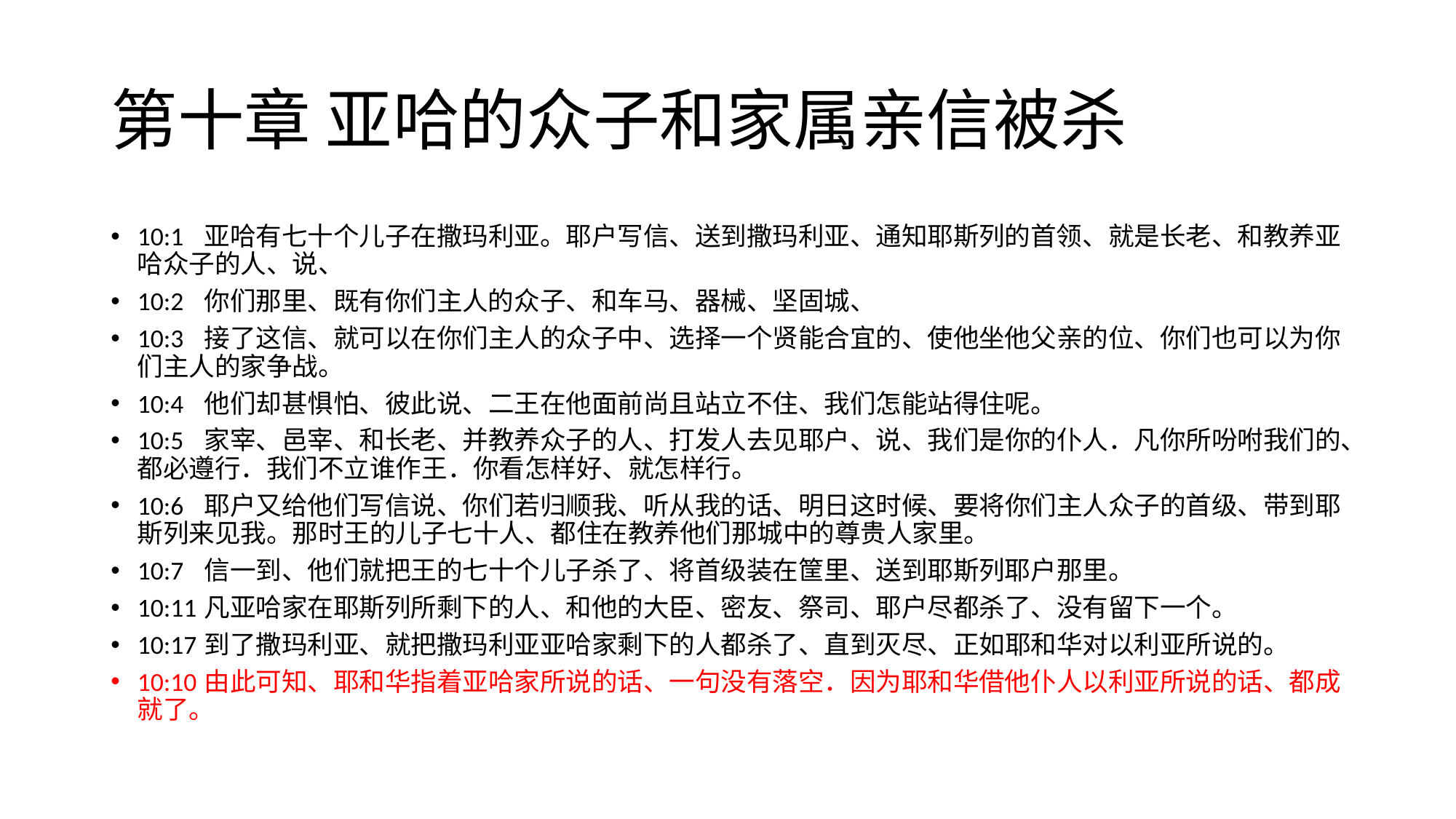

# 第十章 亚哈的众子和家属亲信被杀
10:1	亚哈有七十个儿子在撒玛利亚。耶户写信、送到撒玛利亚、通知耶斯列的首领、就是长老、和教养亚哈众子的人、说、
10:2	你们那里、既有你们主人的众子、和车马、器械、坚固城、
10:3	接了这信、就可以在你们主人的众子中、选择一个贤能合宜的、使他坐他父亲的位、你们也可以为你们主人的家争战。
10:4	他们却甚惧怕、彼此说、二王在他面前尚且站立不住、我们怎能站得住呢。
10:5	家宰、邑宰、和长老、并教养众子的人、打发人去见耶户、说、我们是你的仆人．凡你所吩咐我们的、都必遵行．我们不立谁作王．你看怎样好、就怎样行。
10:6	耶户又给他们写信说、你们若归顺我、听从我的话、明日这时候、要将你们主人众子的首级、带到耶斯列来见我。那时王的儿子七十人、都住在教养他们那城中的尊贵人家里。
10:7	信一到、他们就把王的七十个儿子杀了、将首级装在筐里、送到耶斯列耶户那里。
10:11	凡亚哈家在耶斯列所剩下的人、和他的大臣、密友、祭司、耶户尽都杀了、没有留下一个。
10:17	到了撒玛利亚、就把撒玛利亚亚哈家剩下的人都杀了、直到灭尽、正如耶和华对以利亚所说的。
10:10	由此可知、耶和华指着亚哈家所说的话、一句没有落空．因为耶和华借他仆人以利亚所说的话、都成就了。